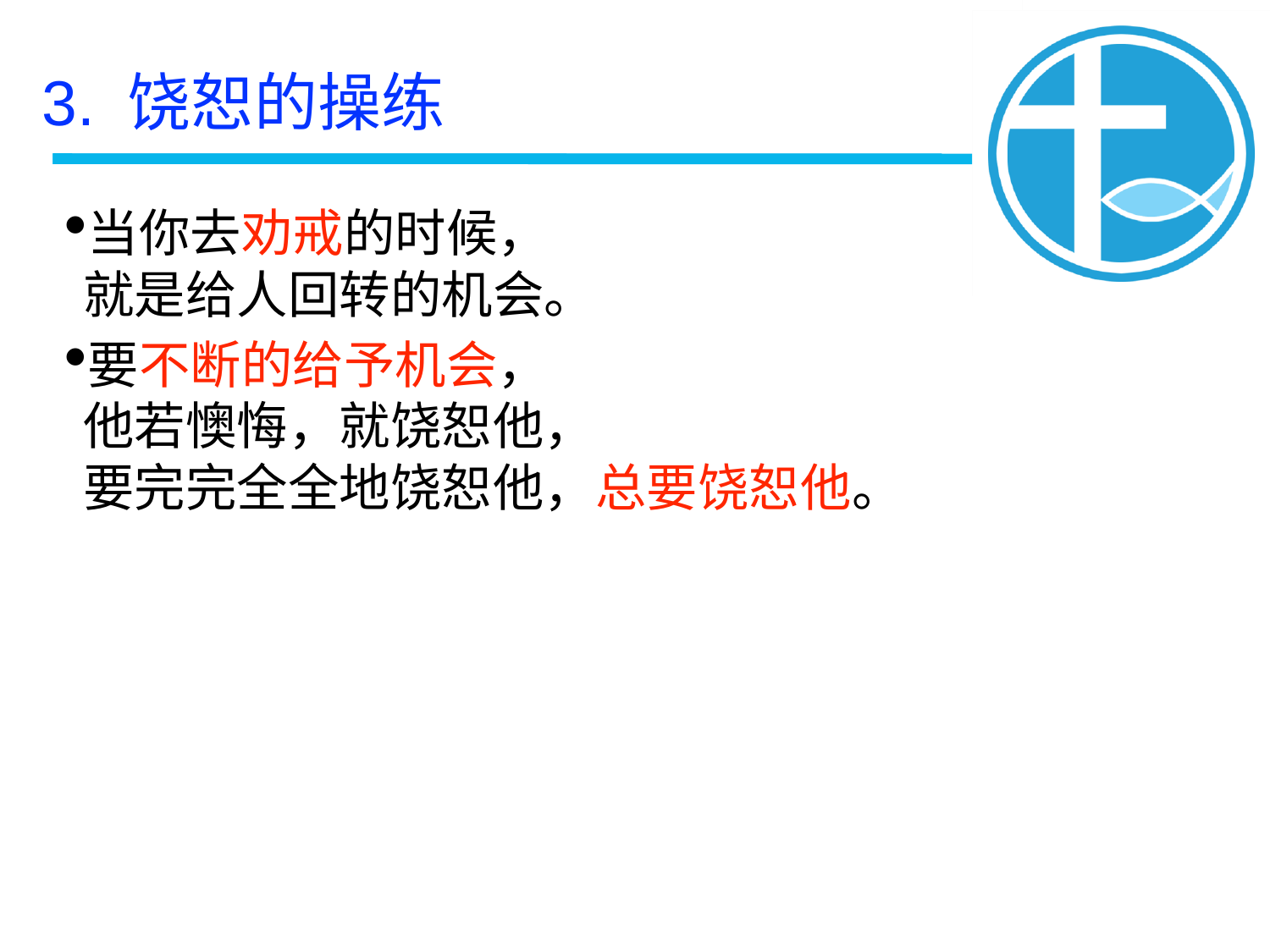

3. 饶恕的操练
当你去劝戒的时候，
就是给人回转的机会。
要不断的给予机会，
他若懊悔，就饶恕他，
要完完全全地饶恕他，总要饶恕他。